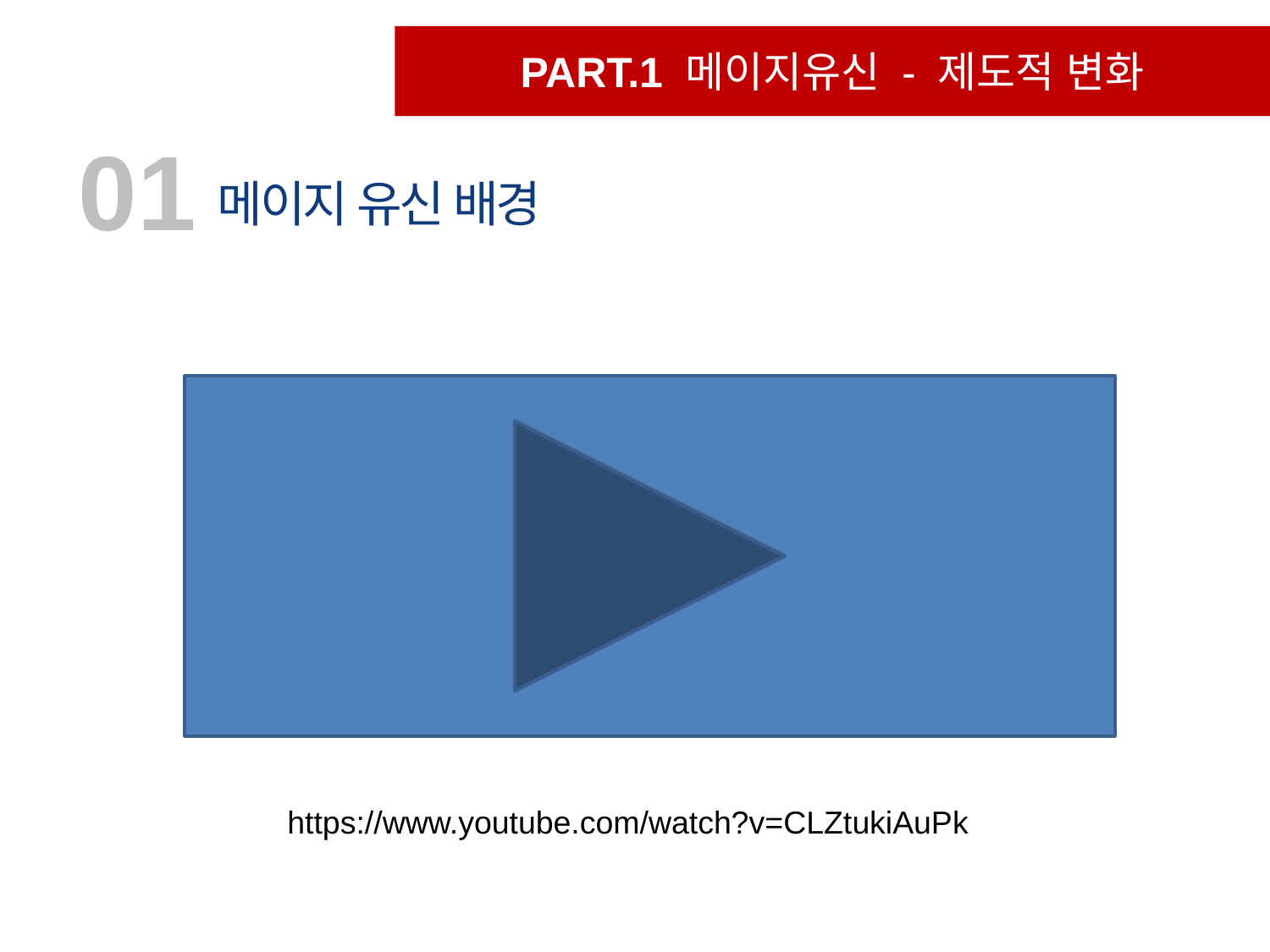

https://www.youtube.com/watch?v=CLZtukiAuPk
PART.1 메이지유신 - 제도적 변화
01
메이지 유신 배경

https://www.youtube.com/watch?v=CLZtukiAuPk